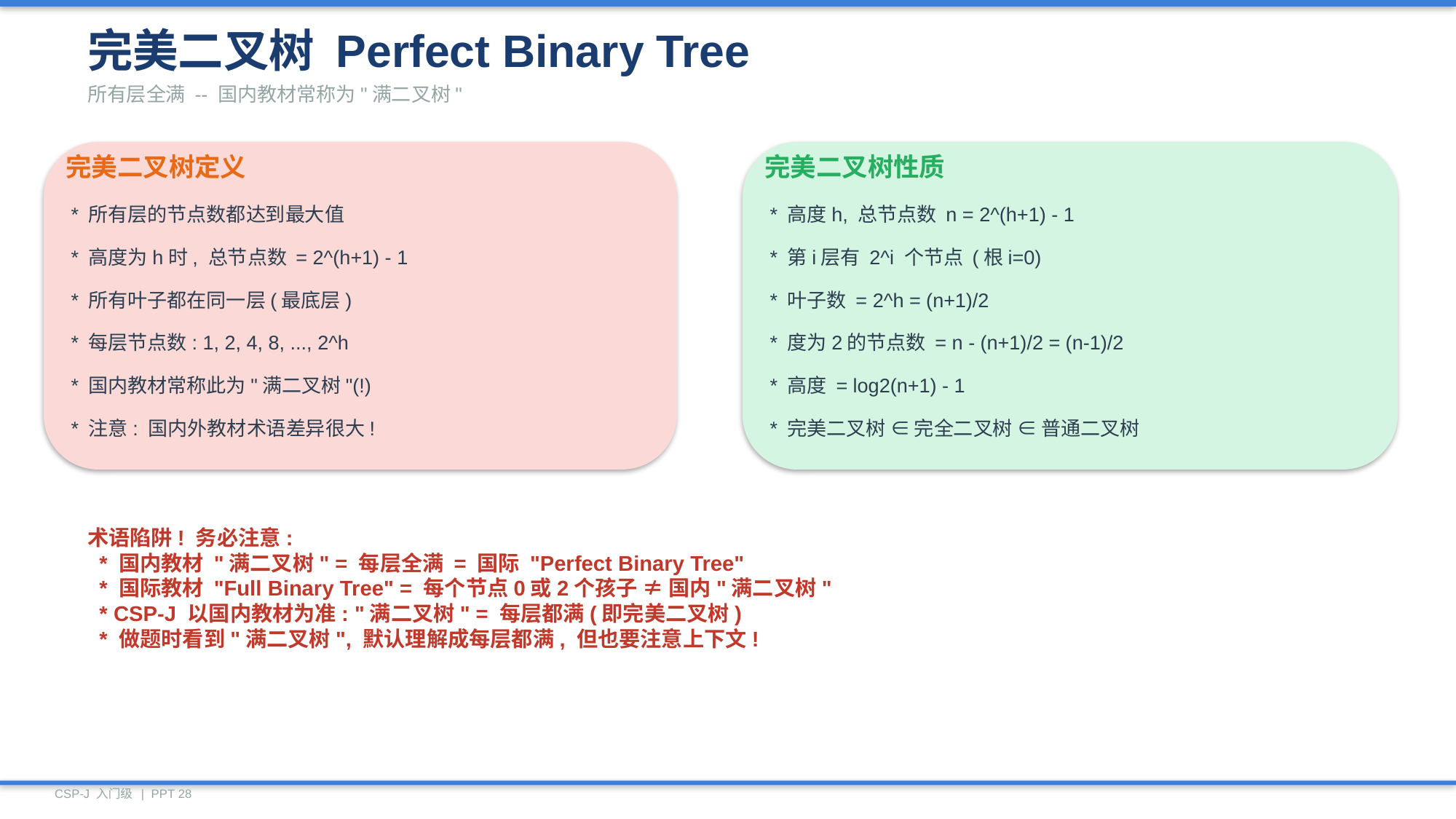

完美二叉树 Perfect Binary Tree
所有层全满 -- 国内教材常称为"满二叉树"

完美二叉树定义
完美二叉树性质
* 所有层的节点数都达到最大值
* 高度h, 总节点数 n = 2^(h+1) - 1
* 高度为h时, 总节点数 = 2^(h+1) - 1
* 第i层有 2^i 个节点 (根i=0)
* 所有叶子都在同一层(最底层)
* 叶子数 = 2^h = (n+1)/2
* 每层节点数: 1, 2, 4, 8, ..., 2^h
* 度为2的节点数 = n - (n+1)/2 = (n-1)/2
* 国内教材常称此为"满二叉树"(!)
* 高度 = log2(n+1) - 1
* 注意: 国内外教材术语差异很大!
* 完美二叉树 ∈ 完全二叉树 ∈ 普通二叉树
术语陷阱! 务必注意:
  * 国内教材 "满二叉树" = 每层全满 = 国际 "Perfect Binary Tree"
  * 国际教材 "Full Binary Tree" = 每个节点0或2个孩子 ≠ 国内"满二叉树"
  * CSP-J 以国内教材为准: "满二叉树" = 每层都满(即完美二叉树)
  * 做题时看到"满二叉树", 默认理解成每层都满, 但也要注意上下文!

CSP-J 入门级  |  PPT 28